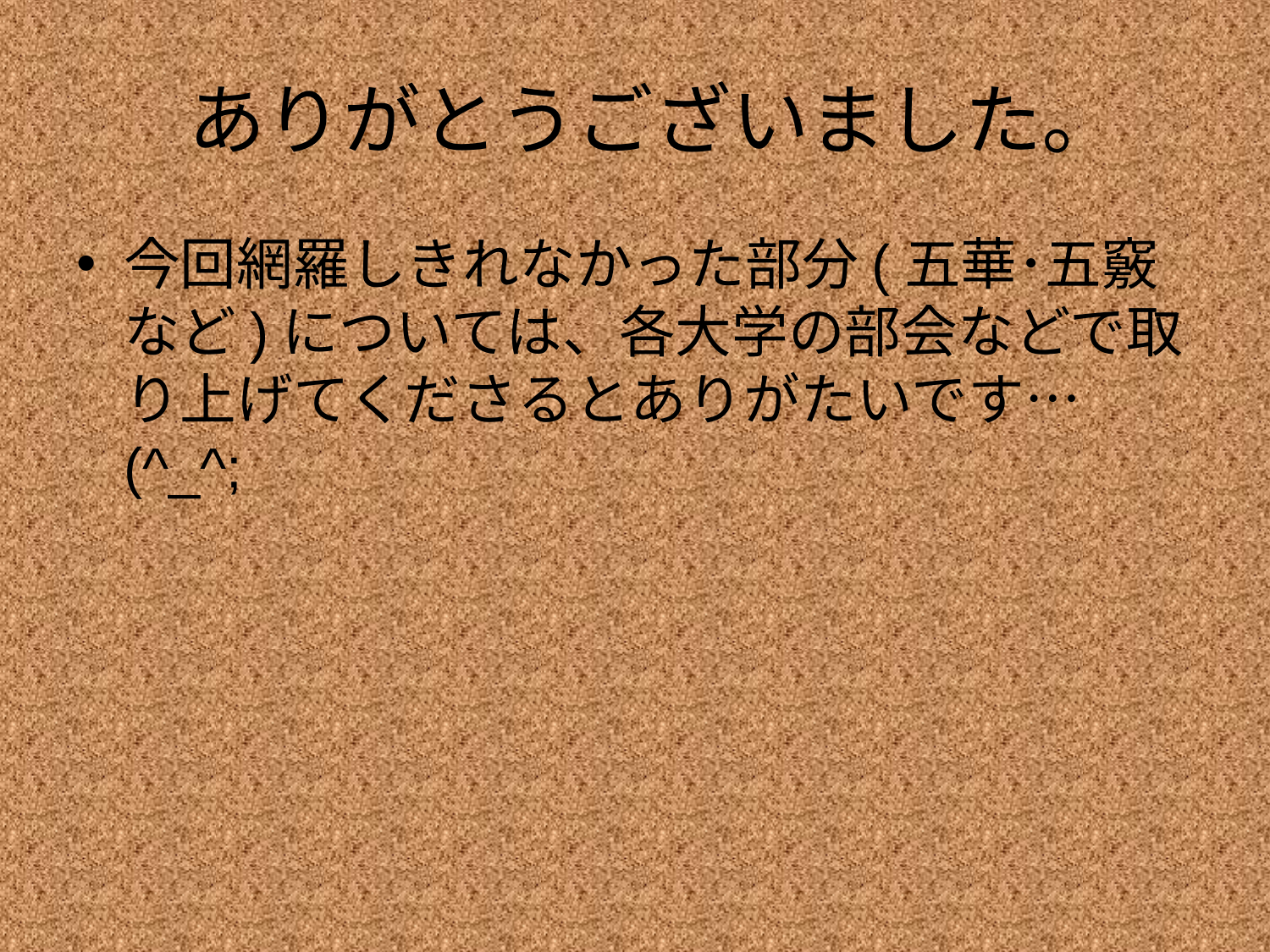

# ありがとうございました｡
今回網羅しきれなかった部分(五華･五竅など)については、各大学の部会などで取り上げてくださるとありがたいです…(^_^;